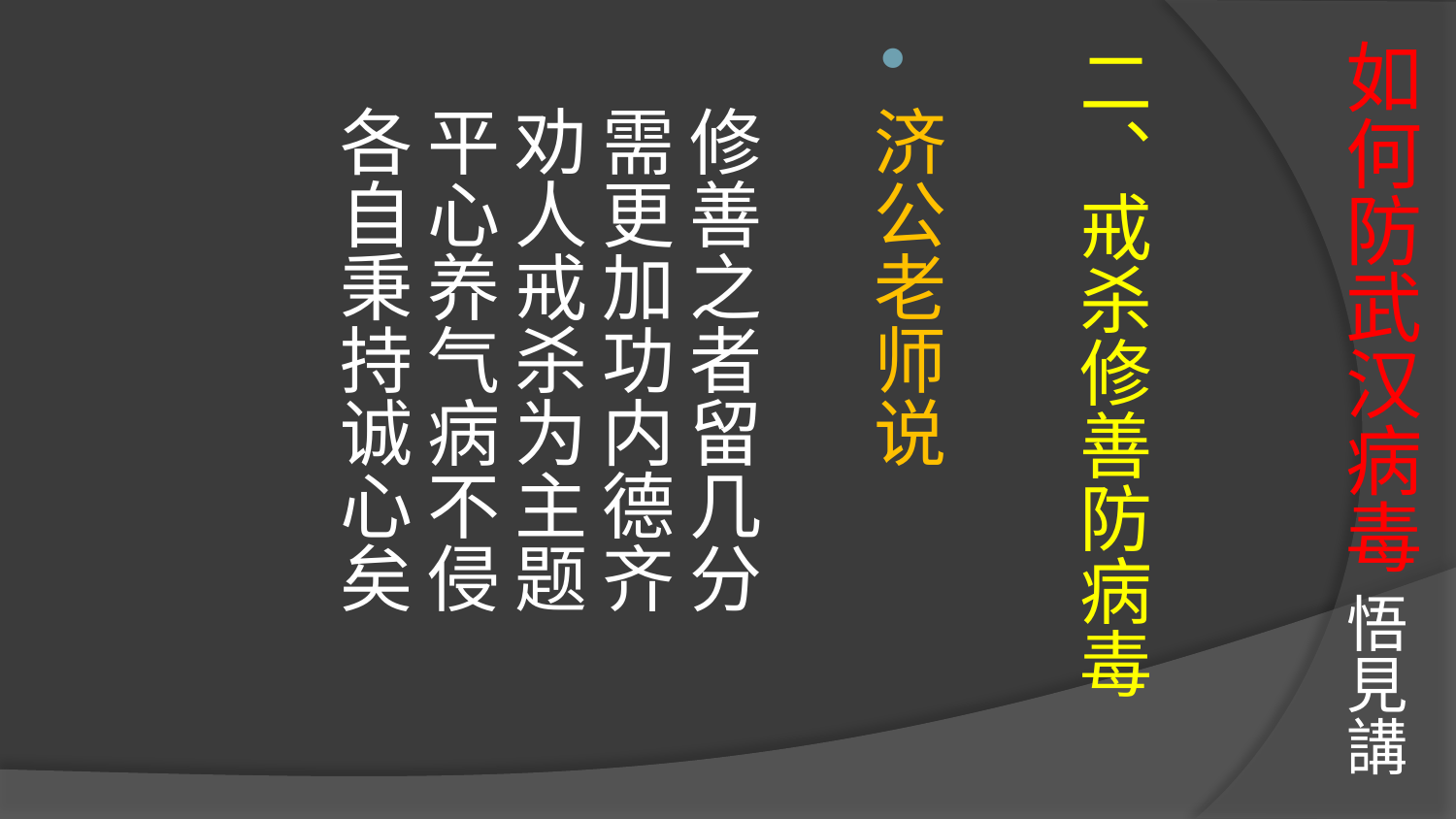

# 如何防武汉病毒 悟見講
二、戒杀修善防病毒

济公老师说
修善之者留几分
需更加功内德齐
劝人戒杀为主题
平心养气病不侵
各自秉持诚心矣